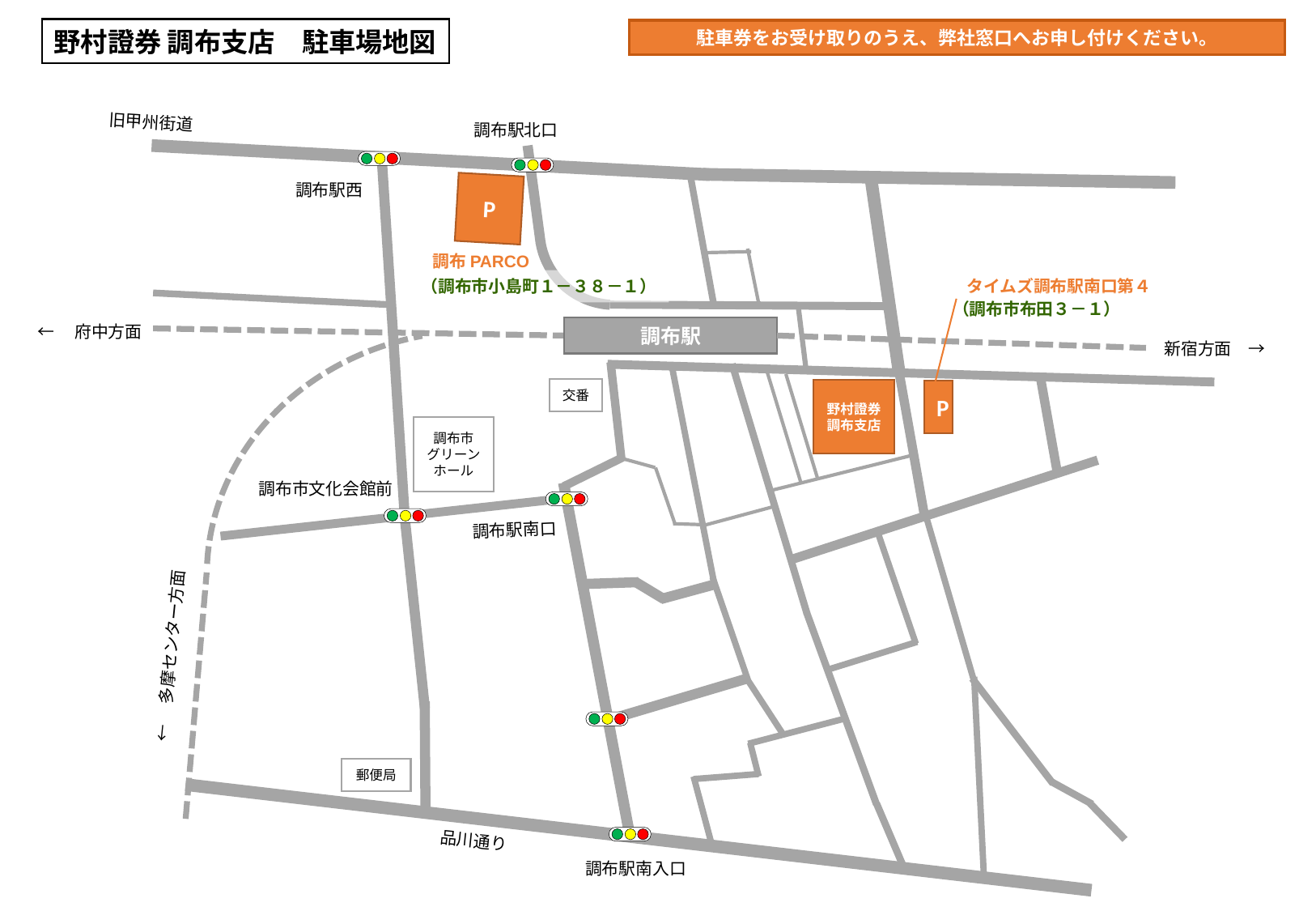

野村證券 調布支店　駐車場地図
駐車券をお受け取りのうえ、弊社窓口へお申し付けください。
旧甲州街道

調布駅
野村證券
調布支店
←　府中方面
新宿方面　→
交番
調布市
グリーン
ホール

調布駅南口

郵便局
品川通り

調布駅南入口
←　多摩センター方面
調布駅北口

調布駅西
P
調布PARCO
（調布市小島町１－３８－１）
調布市文化会館前

タイムズ調布駅南口第４
（調布市布田３－１）
P